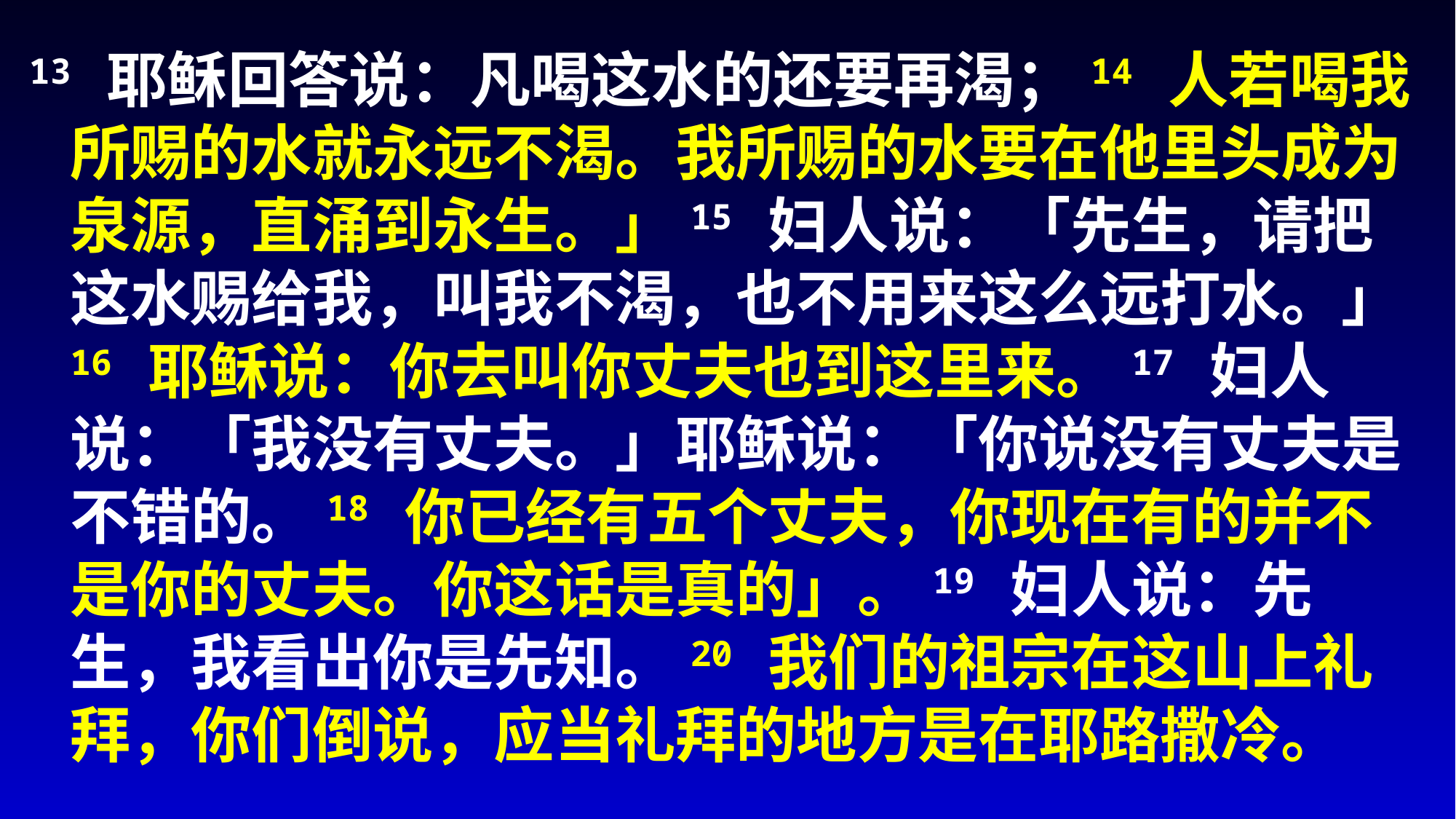

13 耶稣回答说：凡喝这水的还要再渴；14 人若喝我所赐的水就永远不渴。我所赐的水要在他里头成为泉源，直涌到永生。」15 妇人说：「先生，请把这水赐给我，叫我不渴，也不用来这么远打水。」16 耶稣说：你去叫你丈夫也到这里来。17 妇人说：「我没有丈夫。」耶稣说：「你说没有丈夫是不错的。18 你已经有五个丈夫，你现在有的并不是你的丈夫。你这话是真的」。19 妇人说：先生，我看出你是先知。20 我们的祖宗在这山上礼拜，你们倒说，应当礼拜的地方是在耶路撒冷。